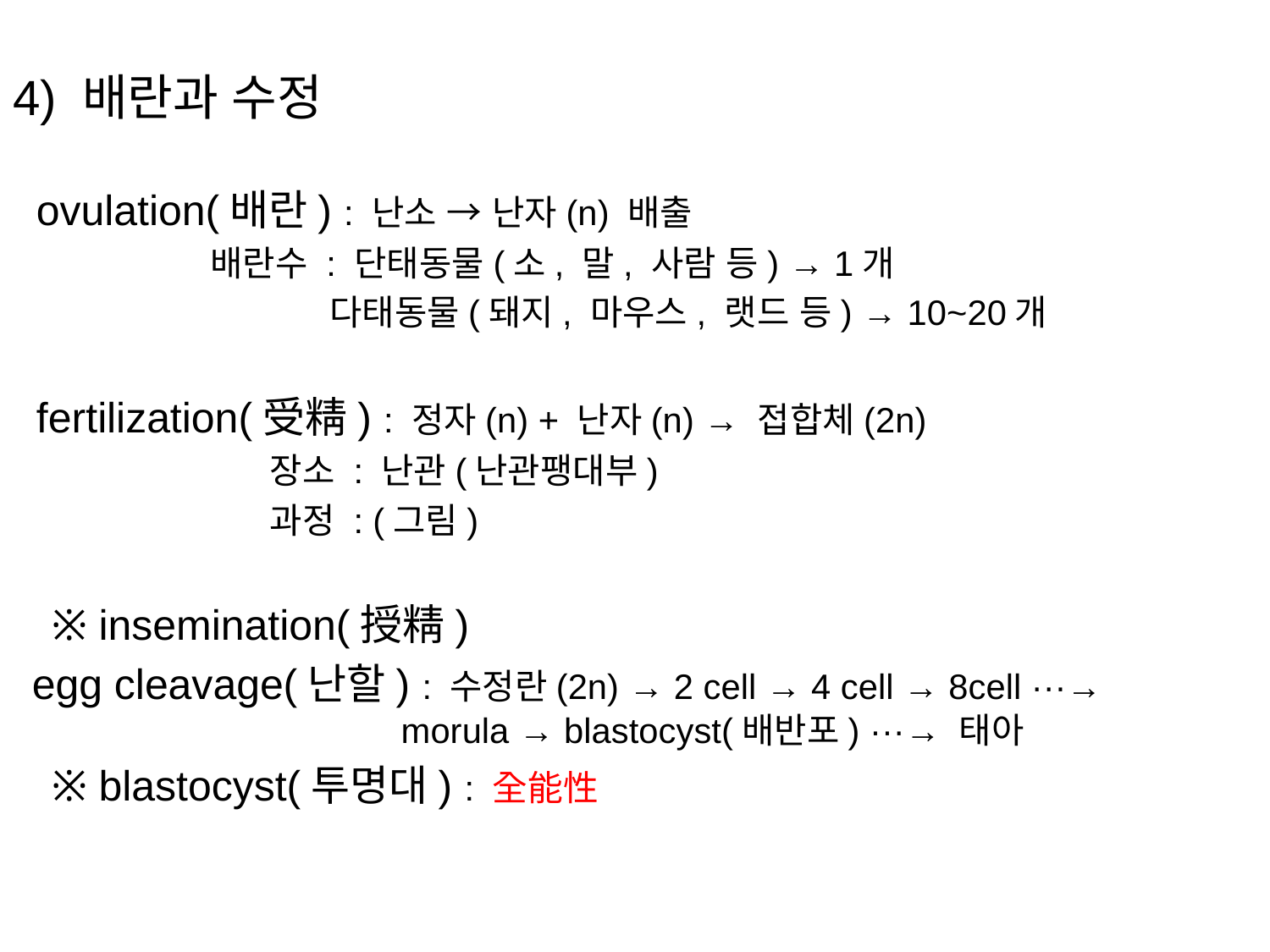

4) 배란과 수정

  ovulation(배란) : 난소 → 난자(n) 배출
                   배란수 : 단태동물(소, 말, 사람 등) → 1개
                               다태동물(돼지, 마우스, 랫드 등) → 10~20개

  fertilization(受精) : 정자(n) + 난자(n) → 접합체(2n)
                         장소 : 난관(난관팽대부)
                         과정 : (그림)

    ※ insemination(授精)
  egg cleavage(난할) : 수정란(2n) → 2 cell → 4 cell → 8cell ···→
                                   morula → blastocyst(배반포) ···→ 태아
    ※ blastocyst(투명대) : 全能性